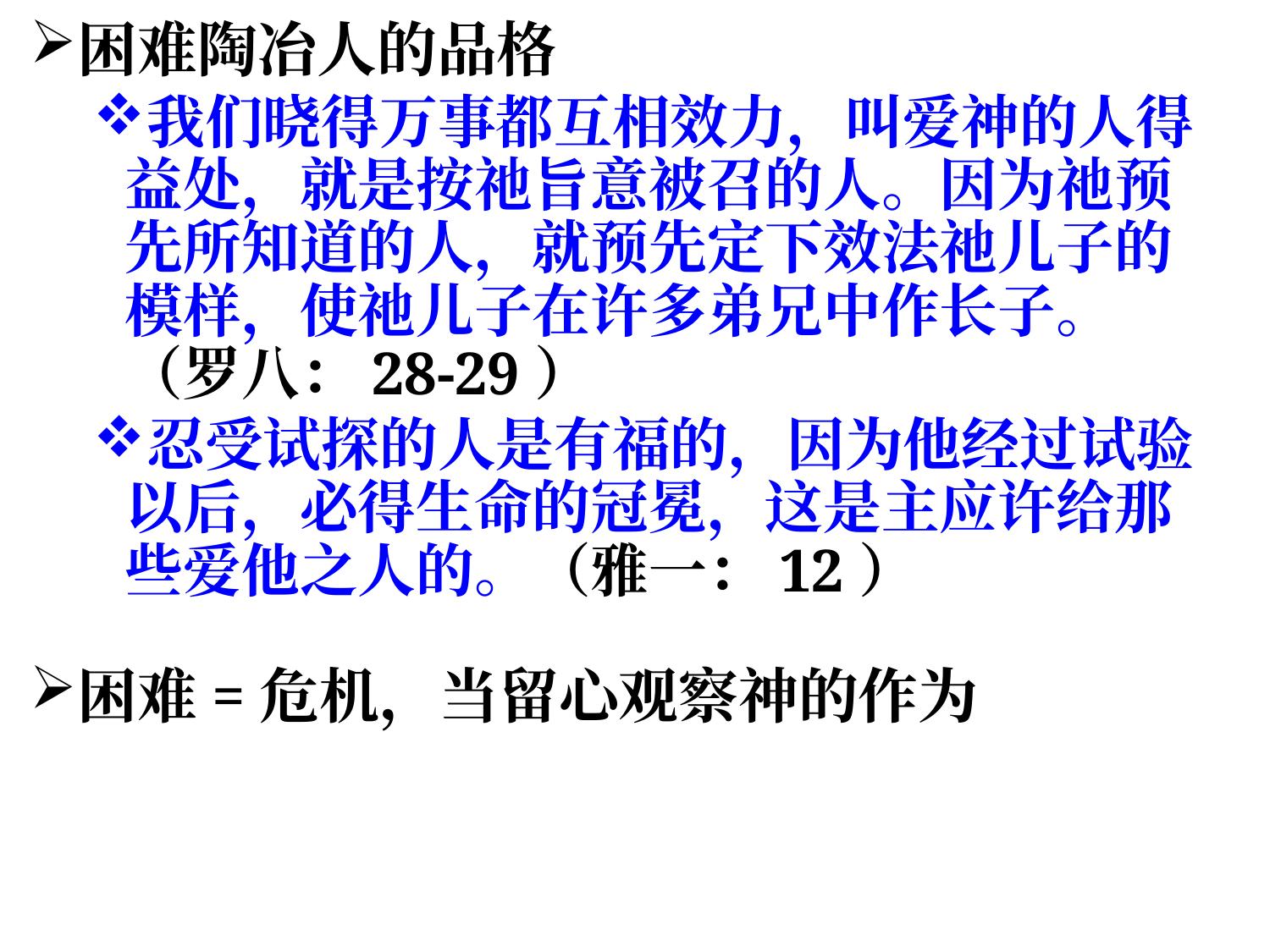

困难陶冶人的品格
我们晓得万事都互相效力，叫爱神的人得益处，就是按祂旨意被召的人。因为祂预先所知道的人，就预先定下效法祂儿子的模样，使祂儿子在许多弟兄中作长子。（罗八：28-29）
忍受试探的人是有福的，因为他经过试验以后，必得生命的冠冕，这是主应许给那些爱他之人的。（雅一：12）

困难=危机，当留心观察神的作为